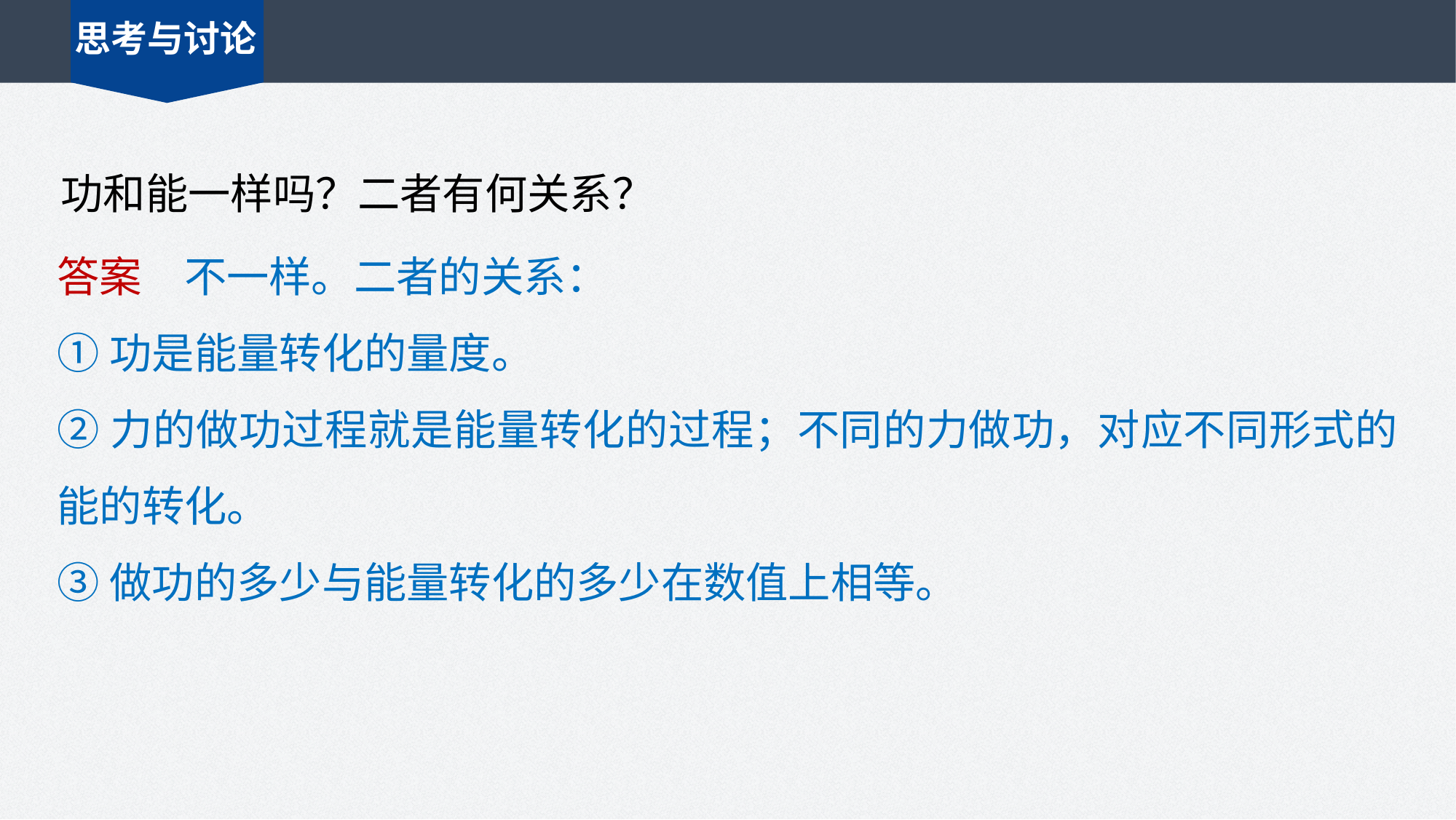

思考与讨论
功和能一样吗？二者有何关系？
答案　不一样。二者的关系：
①功是能量转化的量度。
②力的做功过程就是能量转化的过程；不同的力做功，对应不同形式的能的转化。
③做功的多少与能量转化的多少在数值上相等。